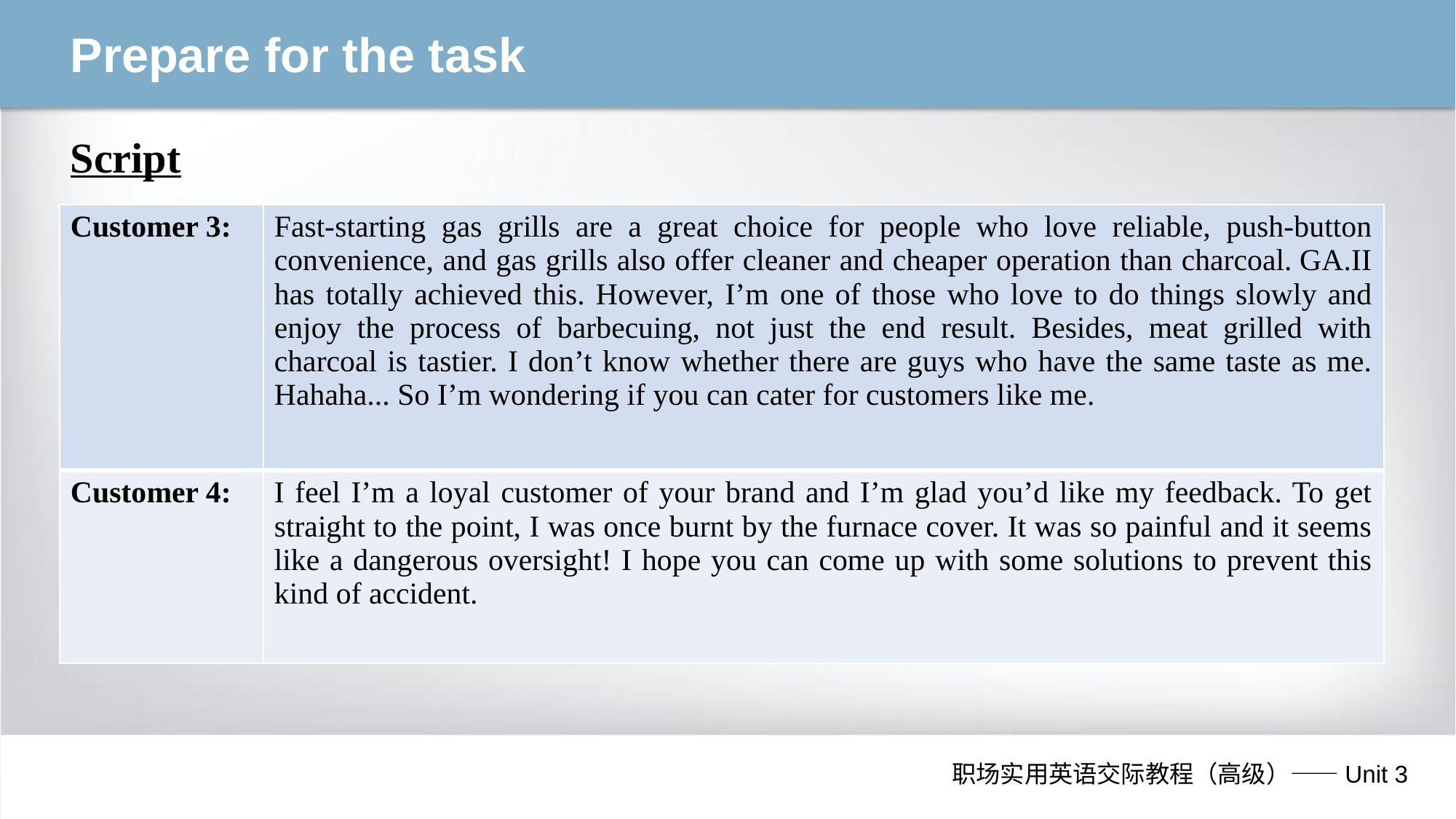

Prepare for the task
Script
| Customer 3: | Fast-starting gas grills are a great choice for people who love reliable, push-button convenience, and gas grills also offer cleaner and cheaper operation than charcoal. GA.II has totally achieved this. However, I’m one of those who love to do things slowly and enjoy the process of barbecuing, not just the end result. Besides, meat grilled with charcoal is tastier. I don’t know whether there are guys who have the same taste as me. Hahaha... So I’m wondering if you can cater for customers like me. |
| --- | --- |
| Customer 4: | I feel I’m a loyal customer of your brand and I’m glad you’d like my feedback. To get straight to the point, I was once burnt by the furnace cover. It was so painful and it seems like a dangerous oversight! I hope you can come up with some solutions to prevent this kind of accident. |
职场实用英语交际教程（高级）——Unit 3